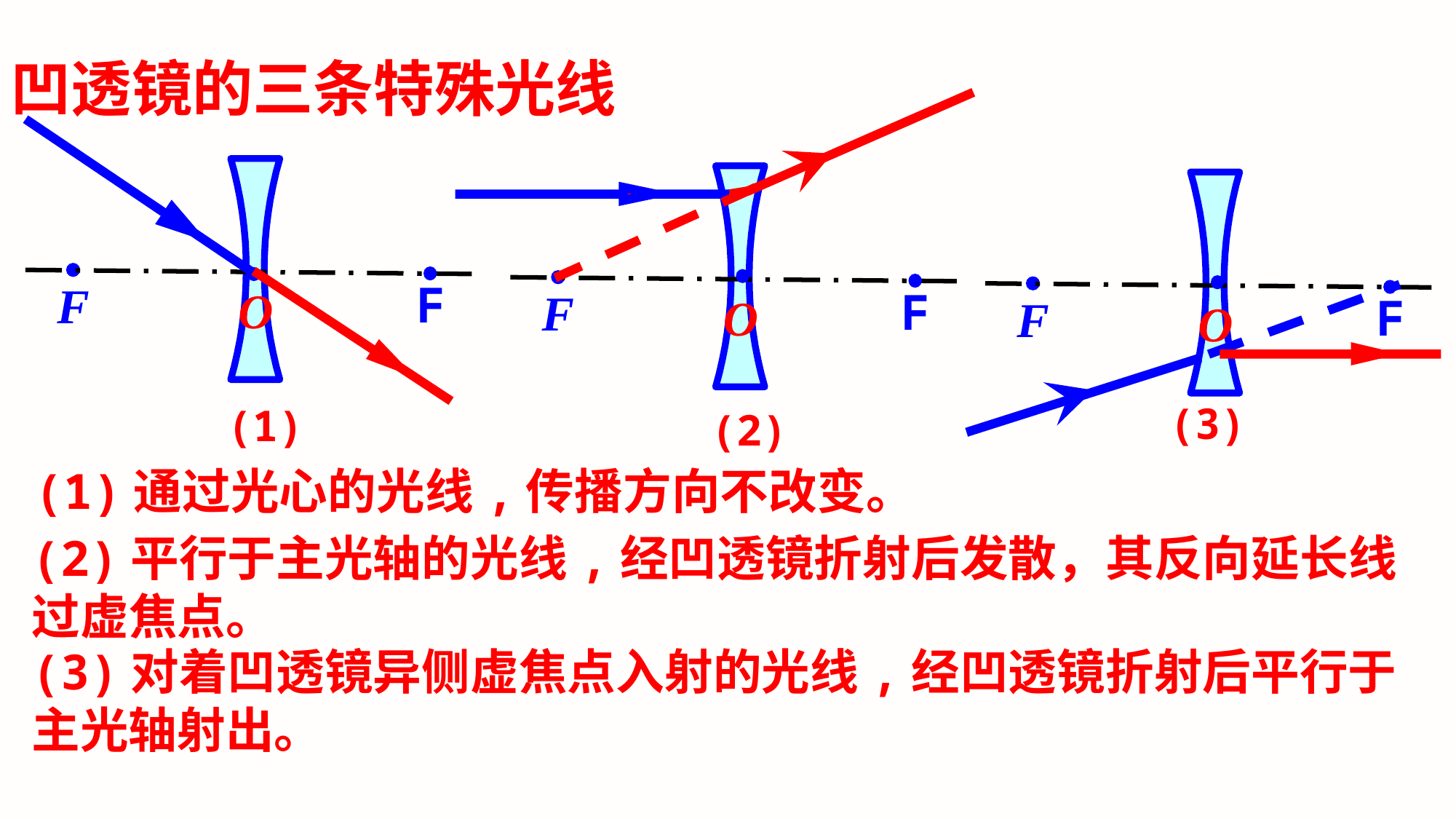

凹透镜的三条特殊光线

F

O

F

O

F

F

O

F

F

(3)

(1)
(2)
(1)通过光心的光线,传播方向不改变。
(2)平行于主光轴的光线,经凹透镜折射后发散，其反向延长线过虚焦点。
(3)对着凹透镜异侧虚焦点入射的光线,经凹透镜折射后平行于主光轴射出。